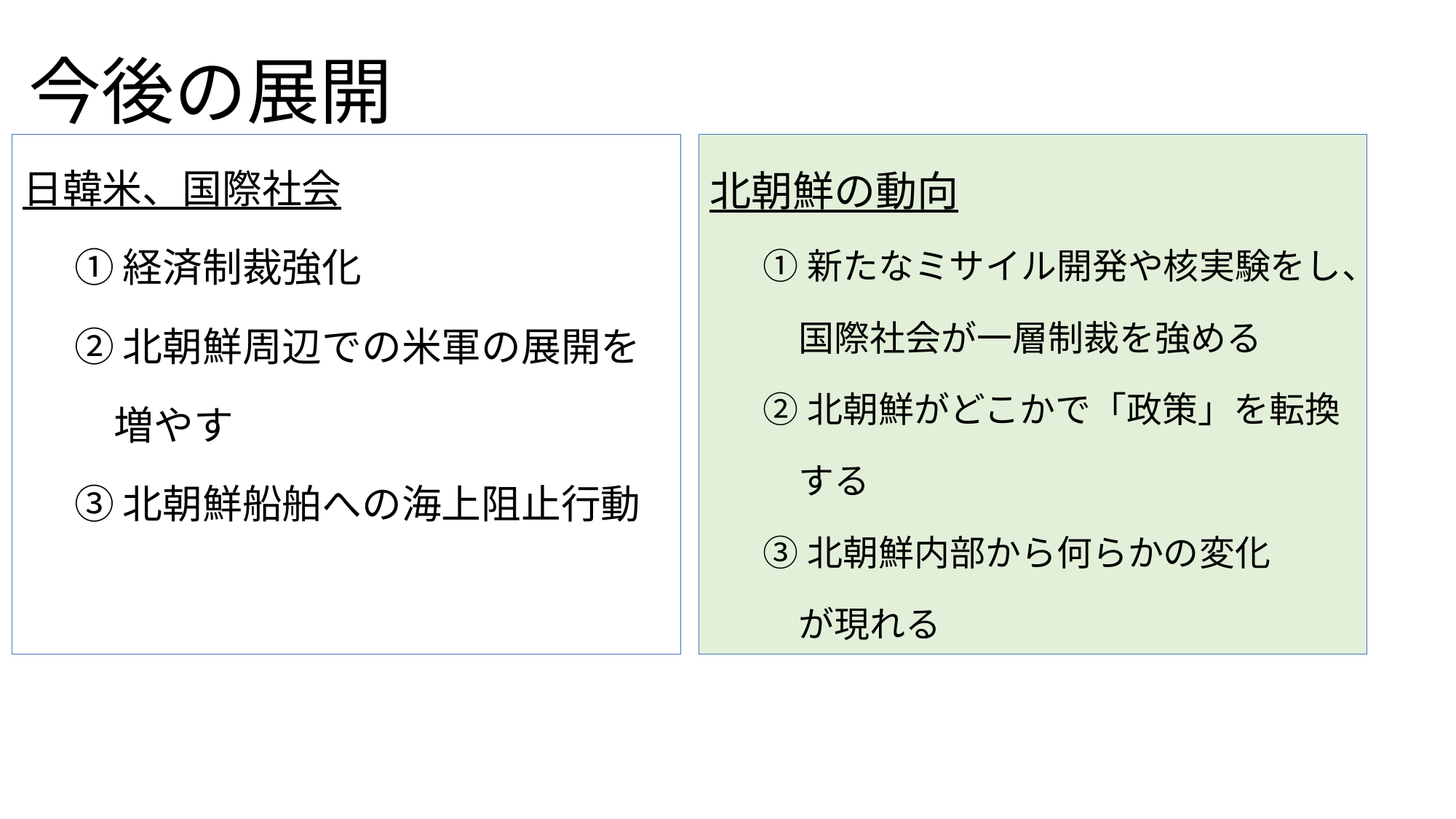

# 今後の展開
日韓米、国際社会
①経済制裁強化
②北朝鮮周辺での米軍の展開を
　増やす
③北朝鮮船舶への海上阻止行動
北朝鮮の動向
①新たなミサイル開発や核実験をし、
　国際社会が一層制裁を強める
②北朝鮮がどこかで「政策」を転換
　する
③北朝鮮内部から何らかの変化
　が現れる